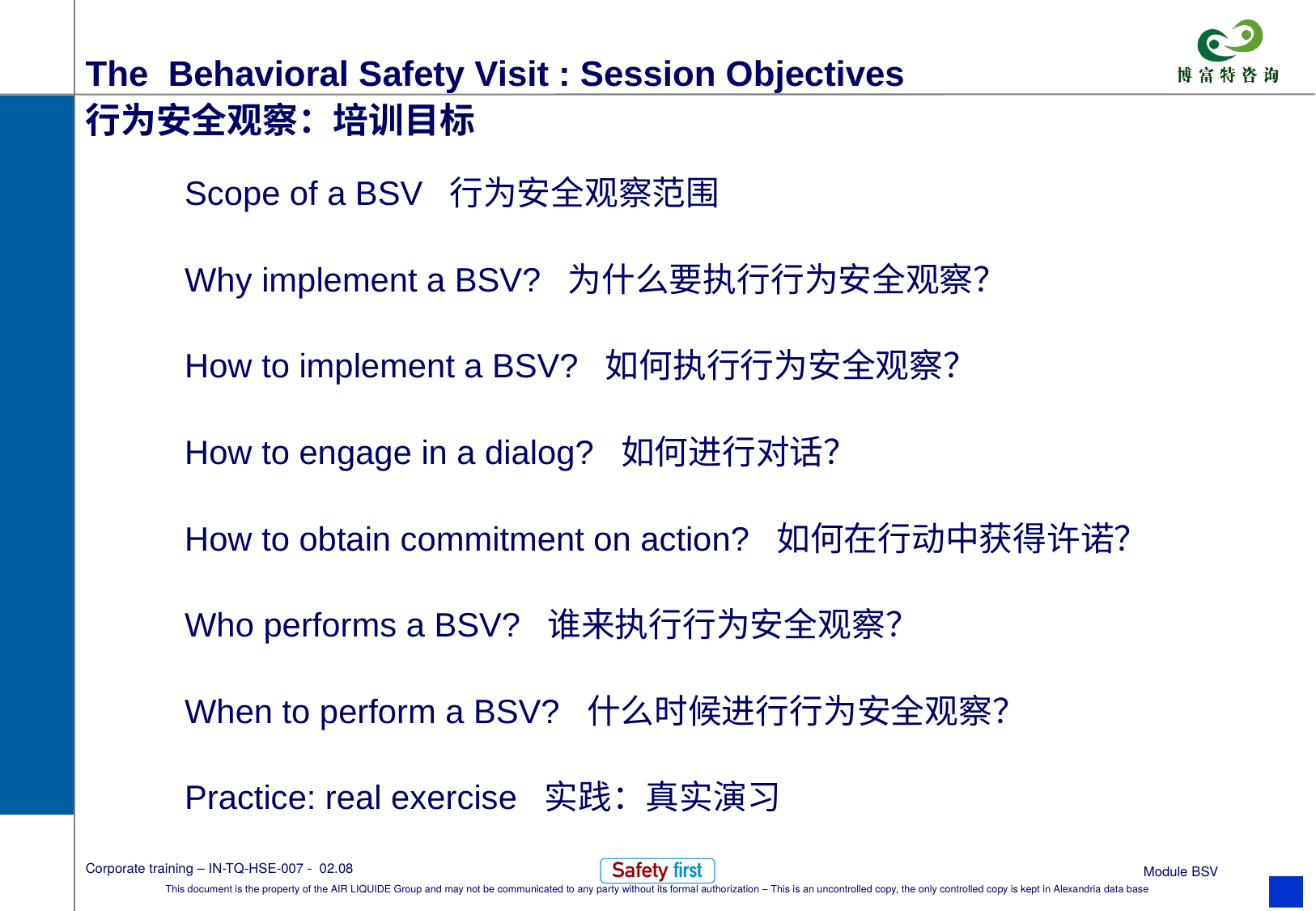

The  Behavioral Safety Visit : Session Objectives
行为安全观察：培训目标
Scope of a BSV  行为安全观察范围

Why implement a BSV?  为什么要执行行为安全观察？

How to implement a BSV?  如何执行行为安全观察？

How to engage in a dialog?  如何进行对话？

How to obtain commitment on action?  如何在行动中获得许诺？

Who performs a BSV?  谁来执行行为安全观察？

When to perform a BSV?  什么时候进行行为安全观察？

Practice: real exercise  实践：真实演习

4